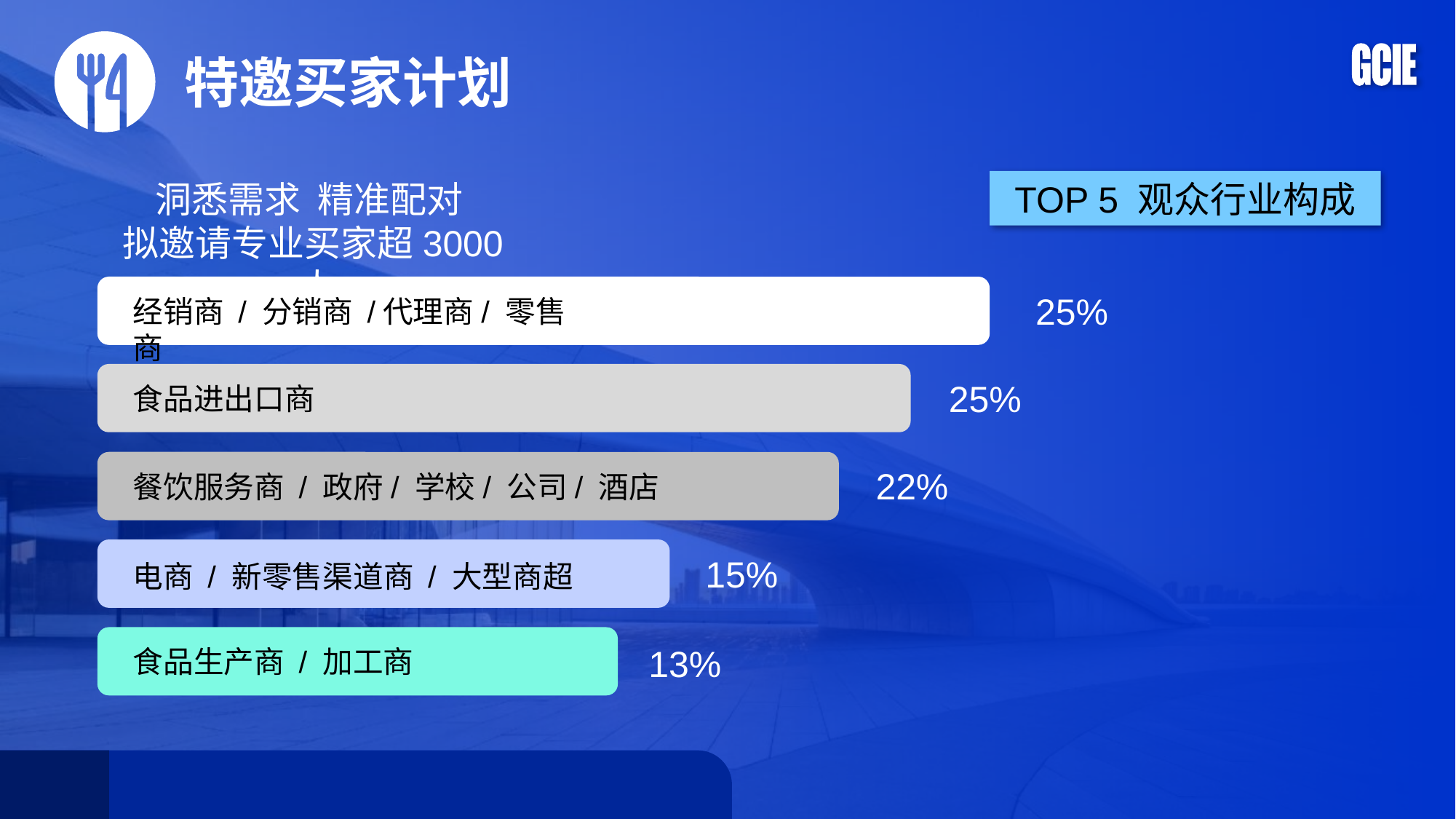

特邀买家计划

洞悉需求  精准配对
拟邀请专业买家超3000人
TOP 5 观众行业构成

25%
经销商 / 分销商 /代理商/ 零售商

25%
食品进出口商

22%
餐饮服务商 / 政府/ 学校/ 公司/ 酒店

15%
电商 / 新零售渠道商 / 大型商超

13%
食品生产商 / 加工商